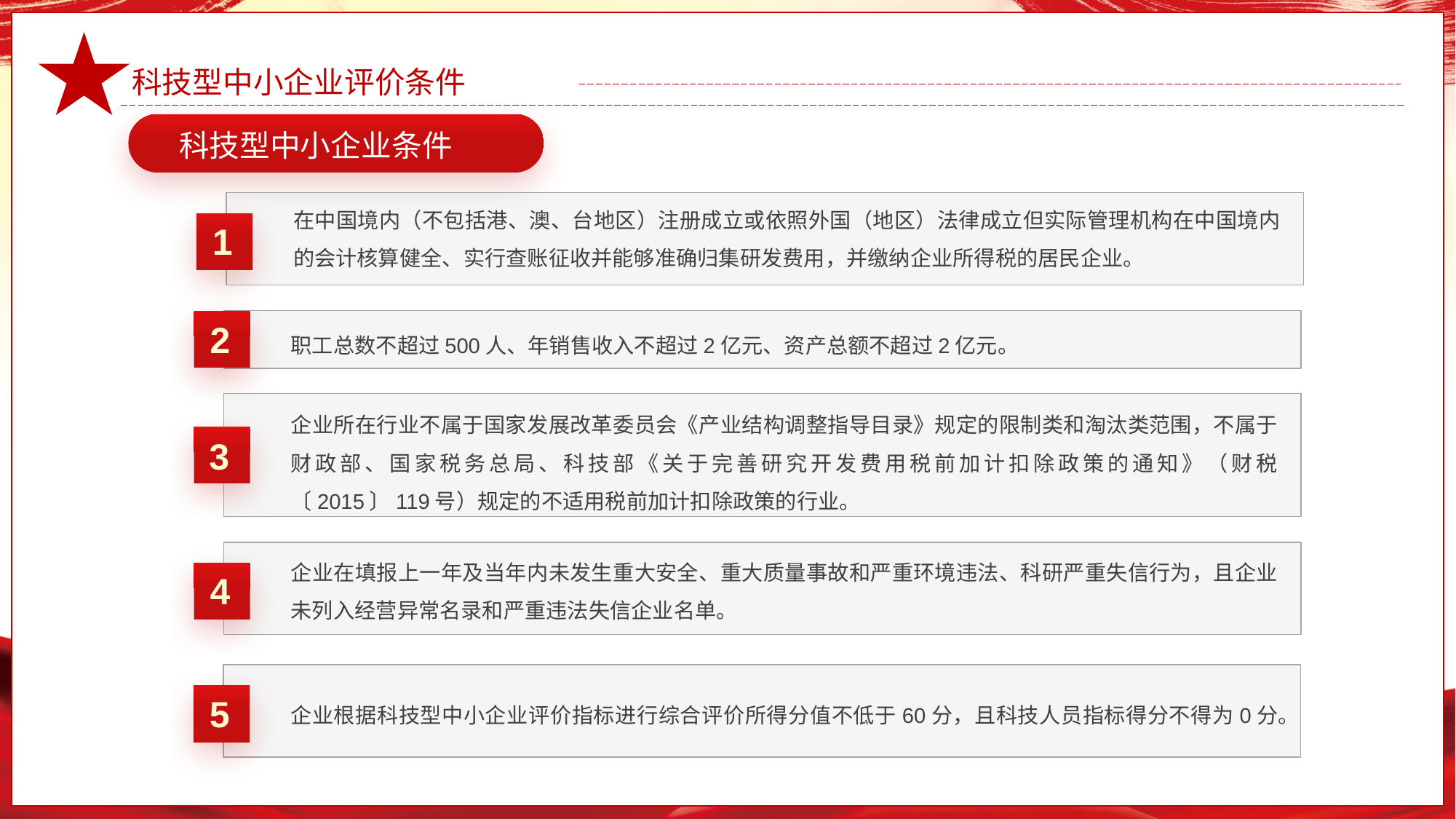

科技型中小企业评价条件

科技型中小企业条件
在中国境内（不包括港、澳、台地区）注册成立或依照外国（地区）法律成立但实际管理机构在中国境内的会计核算健全、实行查账征收并能够准确归集研发费用，并缴纳企业所得税的居民企业。

1

2

职工总数不超过500人、年销售收入不超过2亿元、资产总额不超过2亿元。

企业所在行业不属于国家发展改革委员会《产业结构调整指导目录》规定的限制类和淘汰类范围，不属于财政部、国家税务总局、科技部《关于完善研究开发费用税前加计扣除政策的通知》（财税〔2015〕119号）规定的不适用税前加计扣除政策的行业。

3
企业在填报上一年及当年内未发生重大安全、重大质量事故和严重环境违法、科研严重失信行为，且企业未列入经营异常名录和严重违法失信企业名单。

4

企业根据科技型中小企业评价指标进行综合评价所得分值不低于60分，且科技人员指标得分不得为0分。

5